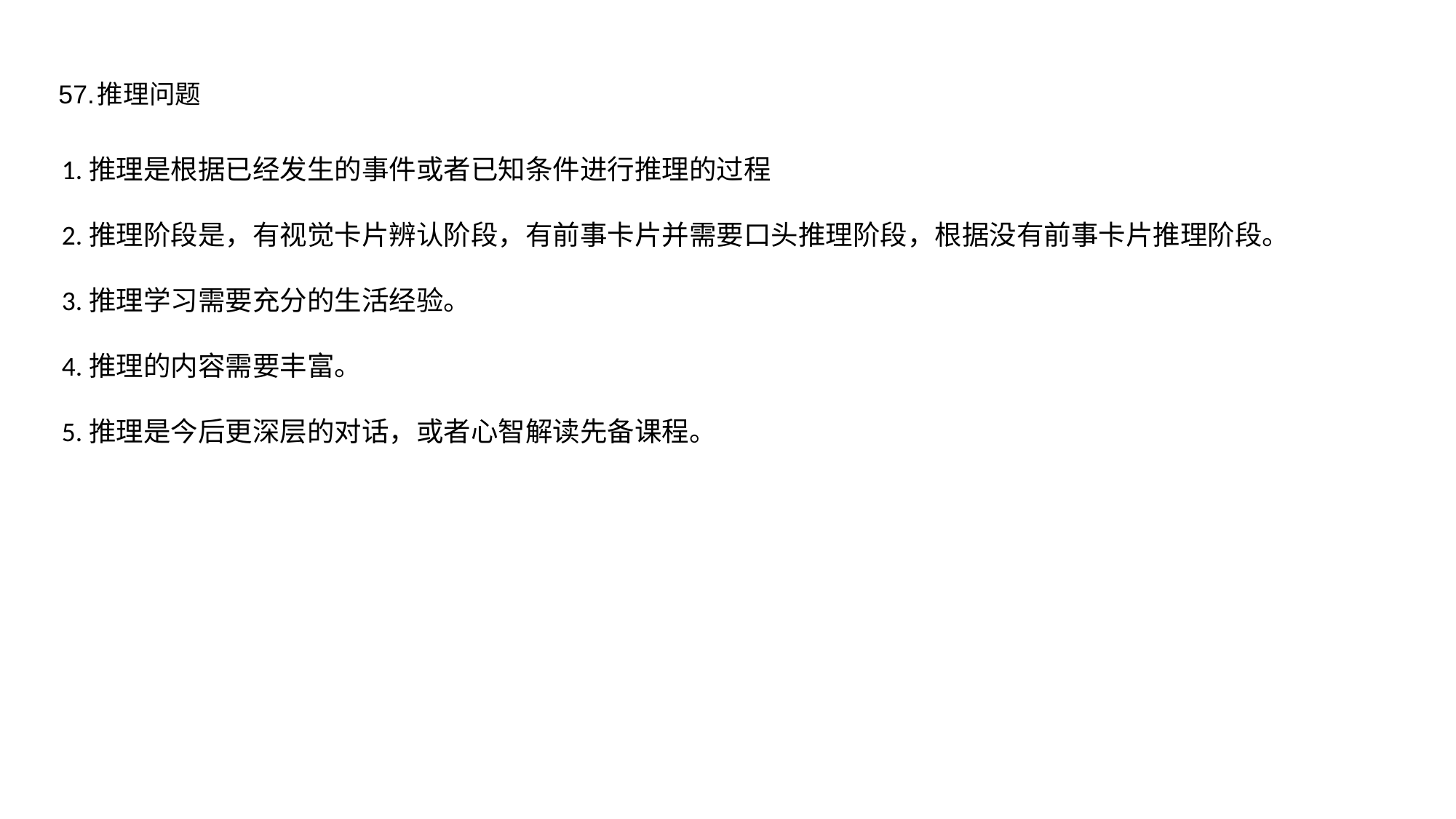

# 57.推理问题
1.推理是根据已经发生的事件或者已知条件进行推理的过程

2.推理阶段是，有视觉卡片辨认阶段，有前事卡片并需要口头推理阶段，根据没有前事卡片推理阶段。

3.推理学习需要充分的生活经验。

4.推理的内容需要丰富。

5.推理是今后更深层的对话，或者心智解读先备课程。